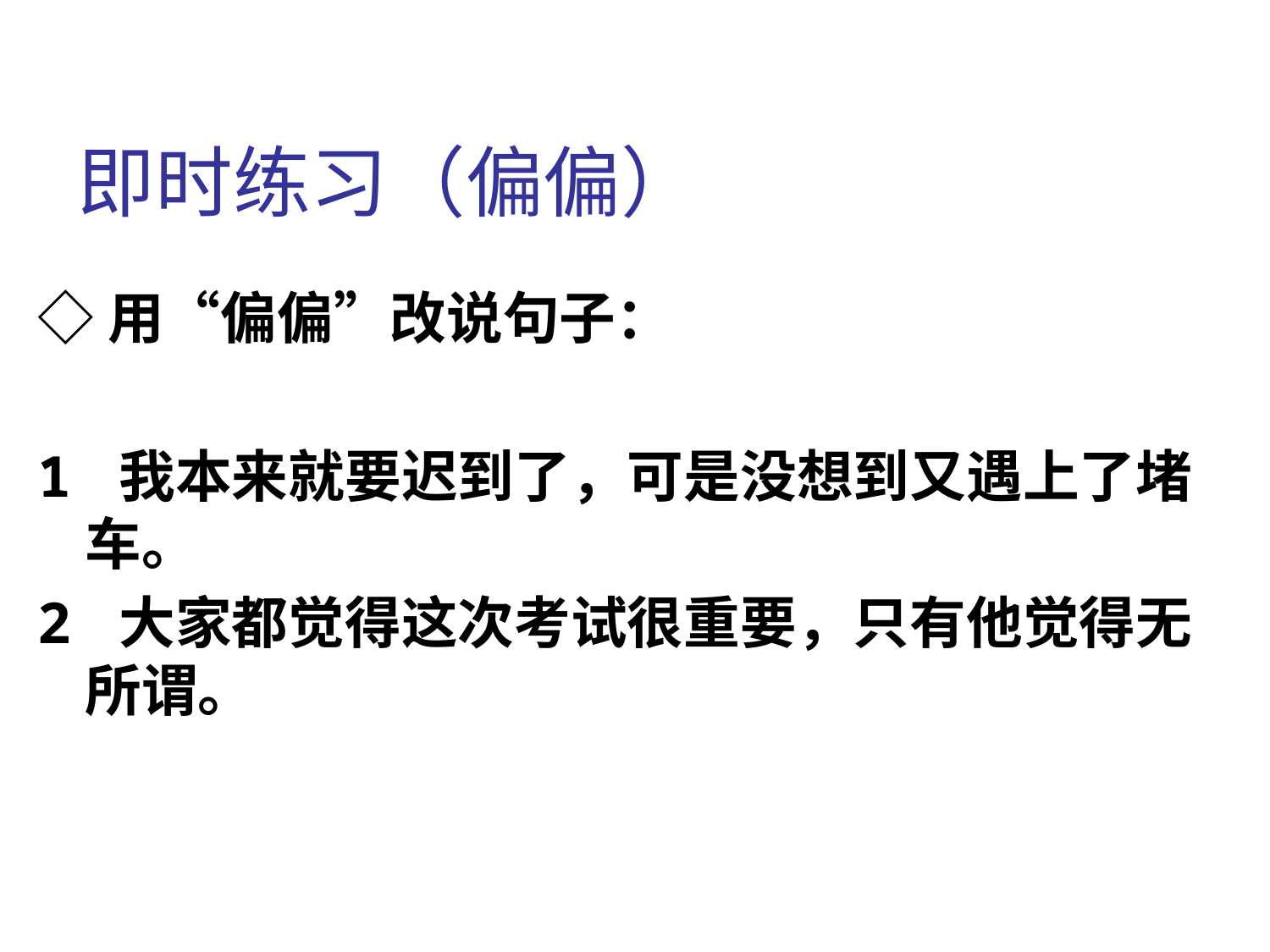

# 即时练习（偏偏）
◇用“偏偏”改说句子：

1 我本来就要迟到了，可是没想到又遇上了堵车。
2 大家都觉得这次考试很重要，只有他觉得无所谓。